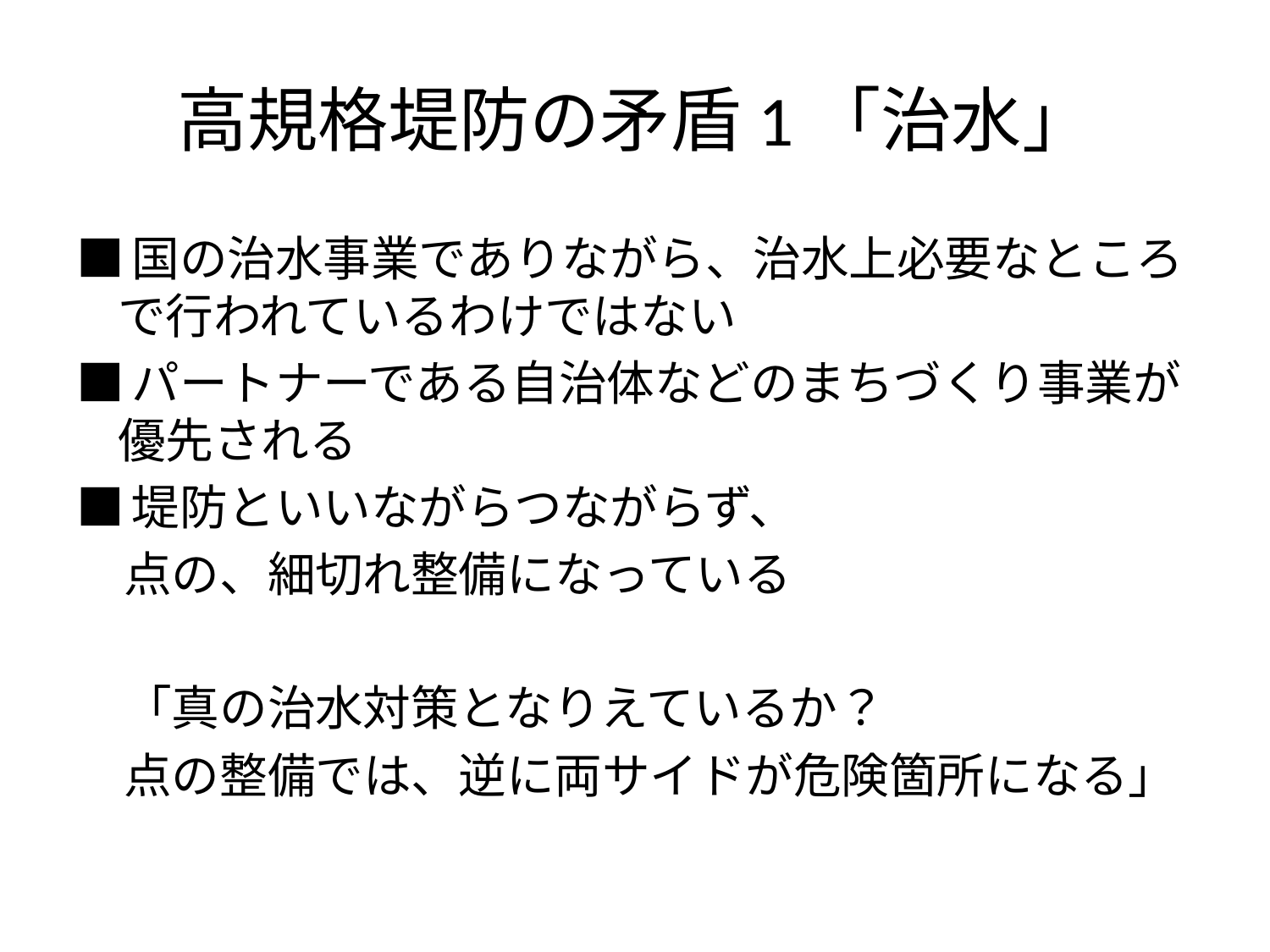

# 高規格堤防の矛盾1「治水」
■国の治水事業でありながら、治水上必要なところで行われているわけではない
■パートナーである自治体などのまちづくり事業が優先される
■堤防といいながらつながらず、
　点の、細切れ整備になっている

　「真の治水対策となりえているか？
　点の整備では、逆に両サイドが危険箇所になる」